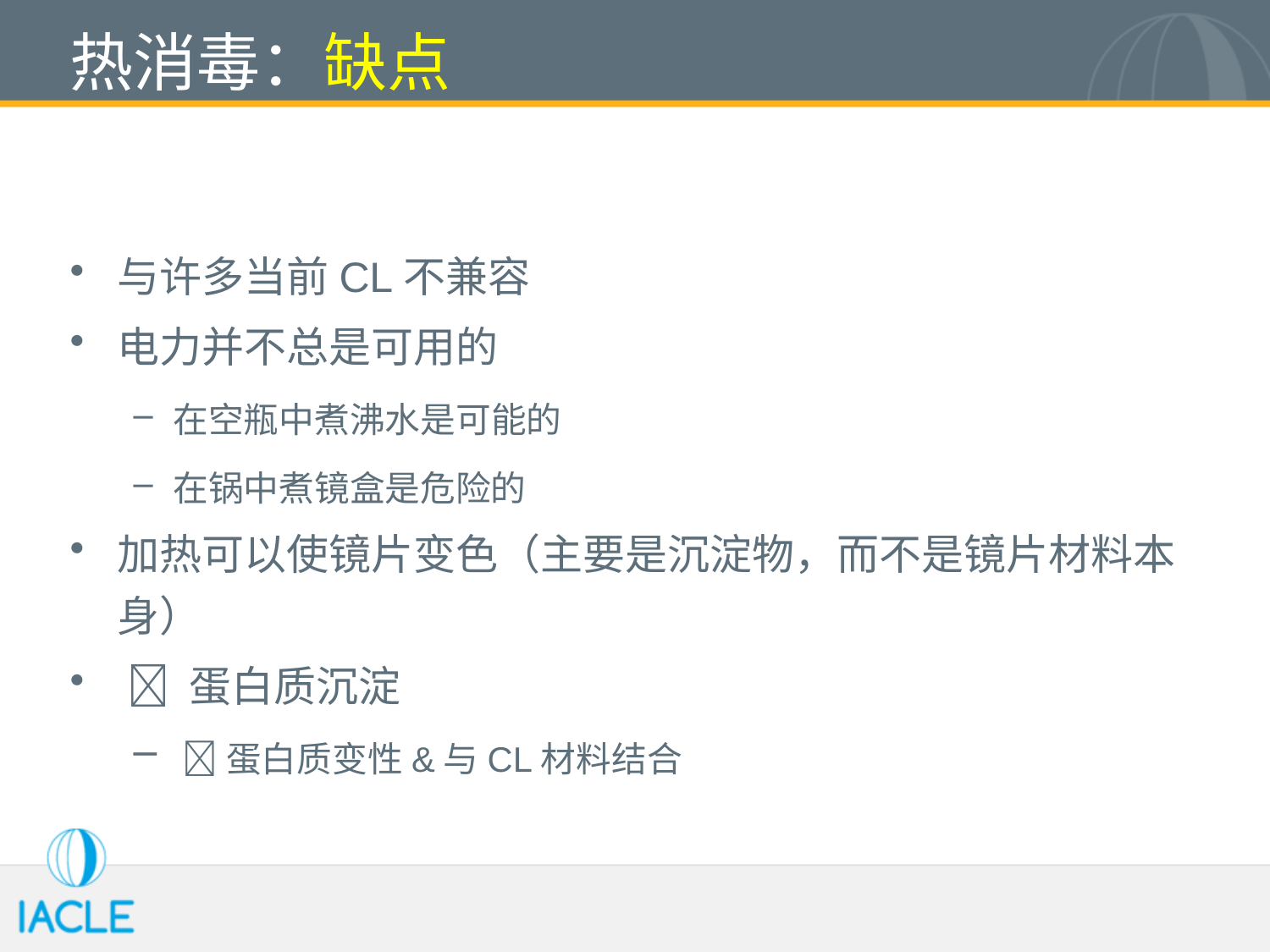

# 热消毒：缺点
与许多当前CL不兼容
电力并不总是可用的
在空瓶中煮沸水是可能的
在锅中煮镜盒是危险的
加热可以使镜片变色（主要是沉淀物，而不是镜片材料本身）
 ↑ 蛋白质沉淀
 ↑蛋白质变性&与CL材料结合